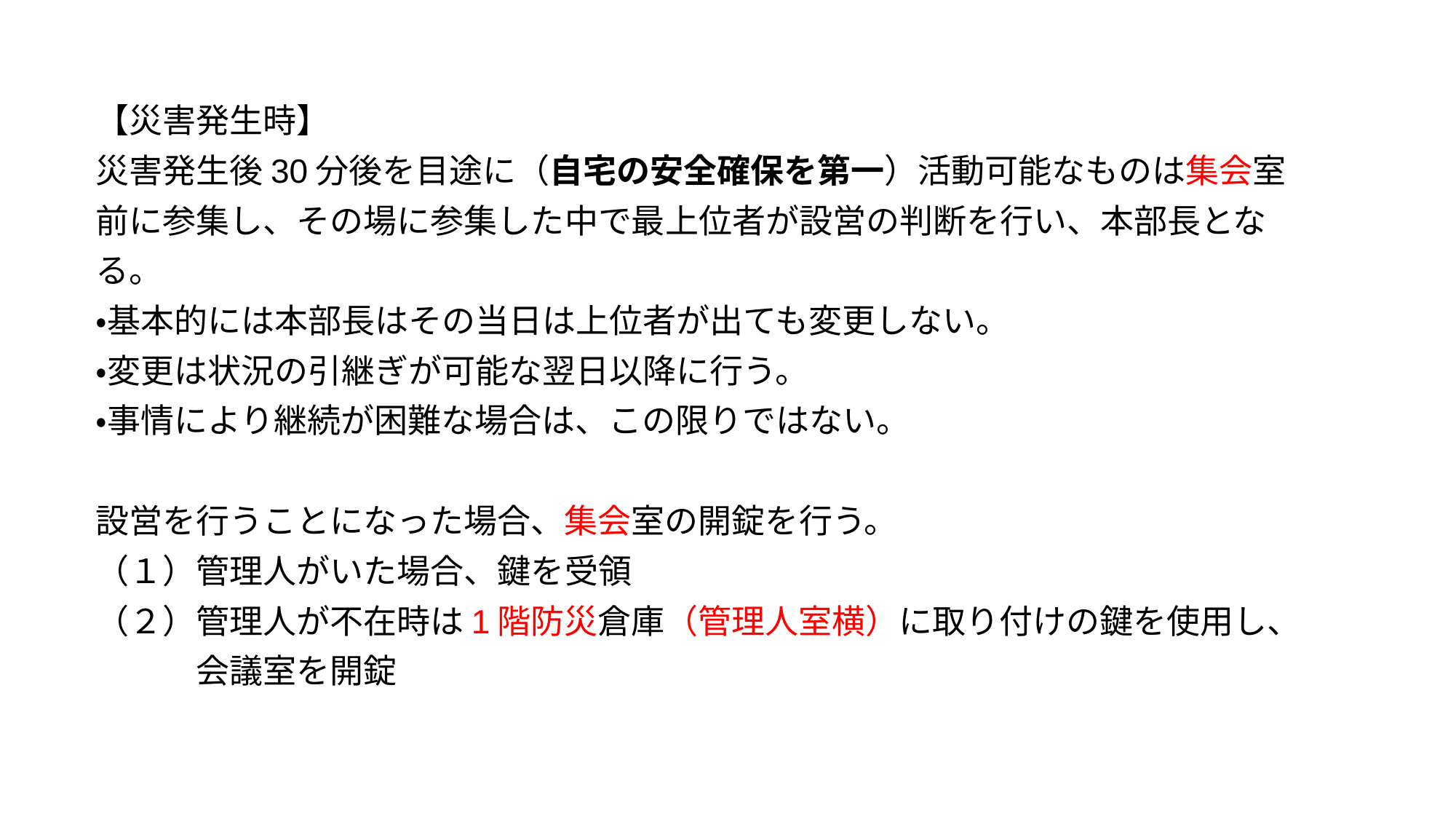

【災害発生時】
災害発生後30分後を目途に（自宅の安全確保を第一）活動可能なものは集会室
前に参集し、その場に参集した中で最上位者が設営の判断を行い、本部長とな
る。
・基本的には本部長はその当日は上位者が出ても変更しない。
・変更は状況の引継ぎが可能な翌日以降に行う。
・事情により継続が困難な場合は、この限りではない。

設営を行うことになった場合、集会室の開錠を行う。
（１）管理人がいた場合、鍵を受領
（２）管理人が不在時は1階防災倉庫（管理人室横）に取り付けの鍵を使用し、
　　　会議室を開錠